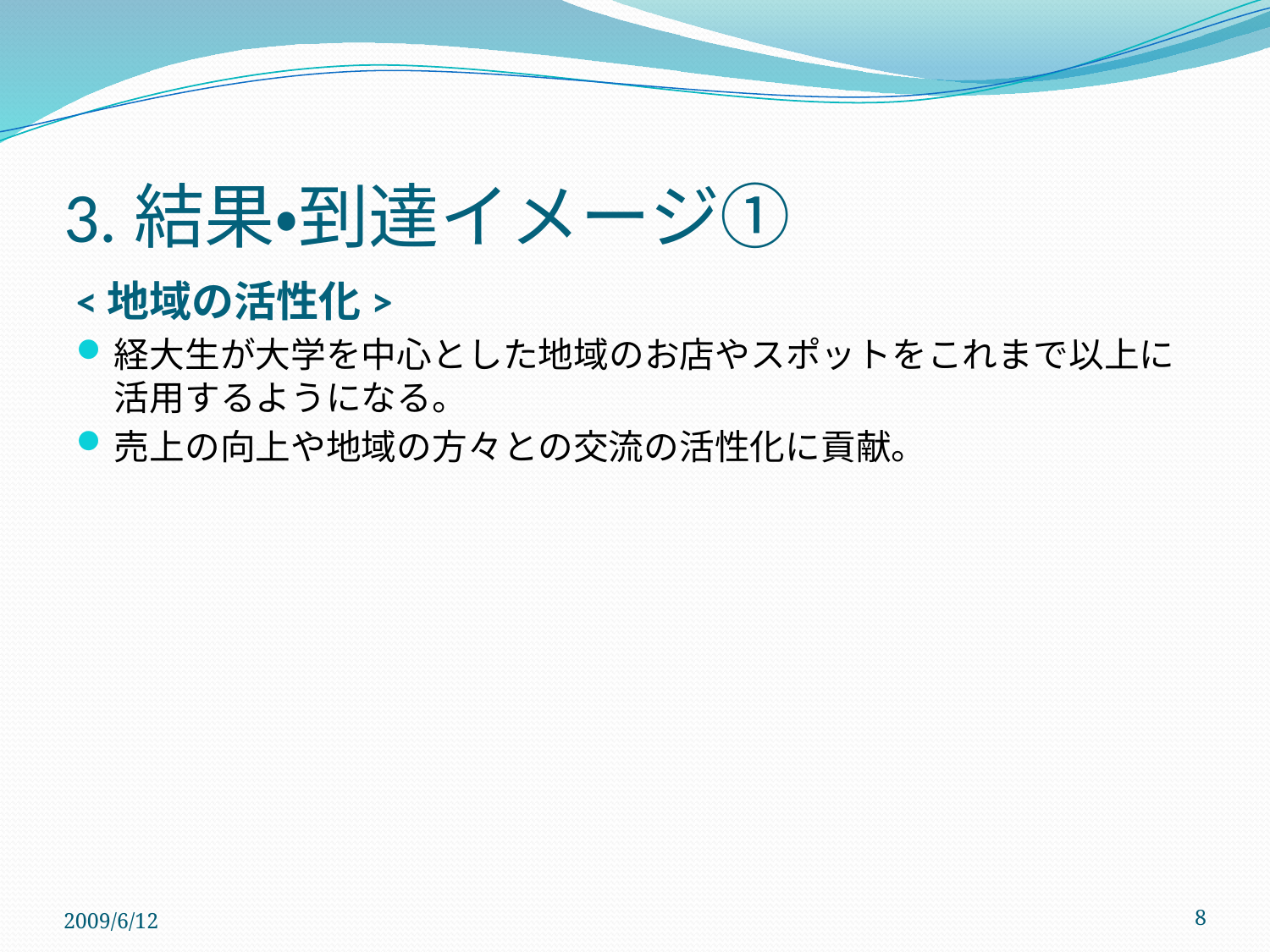

# 3.結果・到達イメージ①
<地域の活性化>
経大生が大学を中心とした地域のお店やスポットをこれまで以上に活用するようになる。
売上の向上や地域の方々との交流の活性化に貢献。

2009/6/12
8